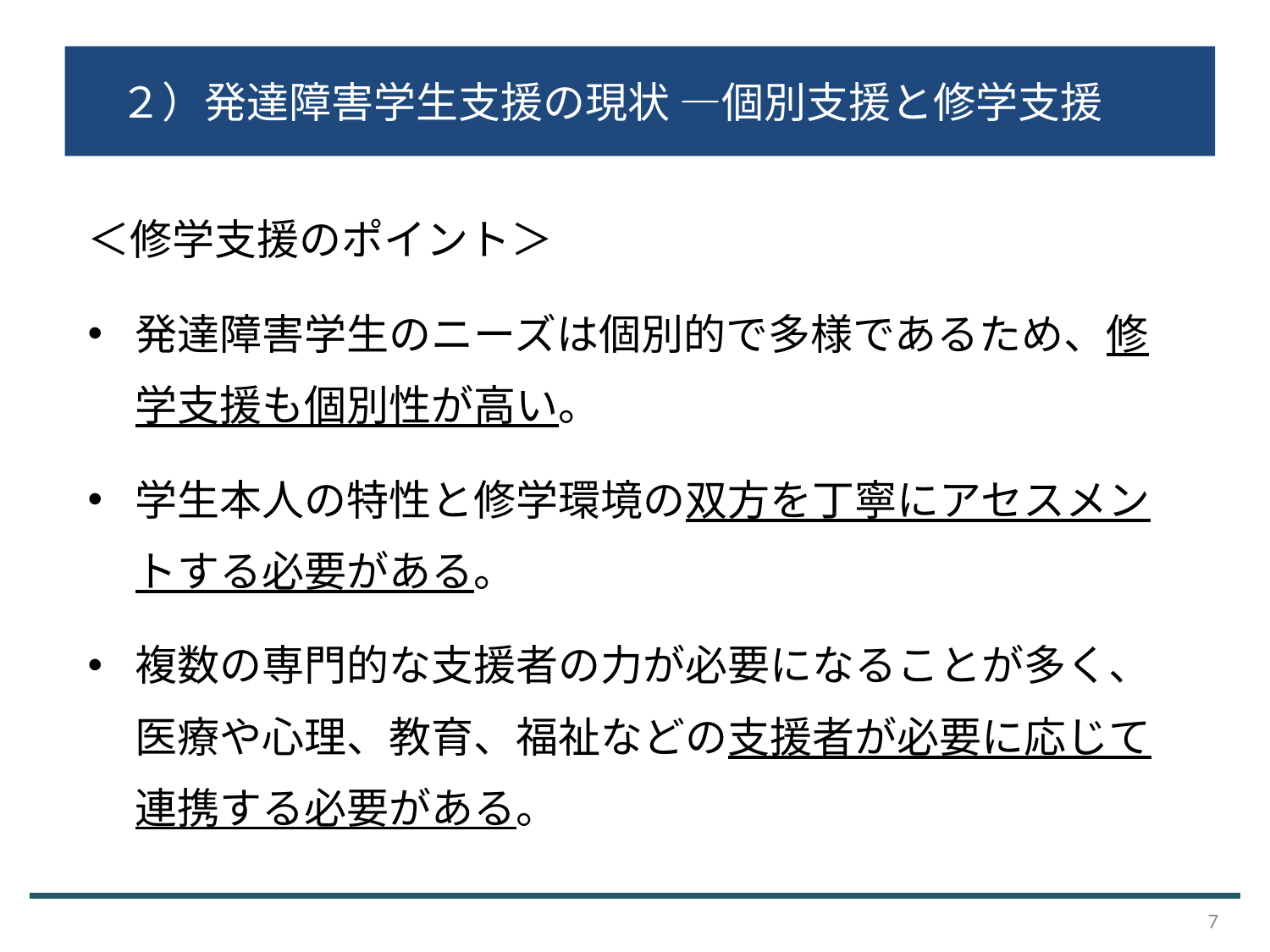

２）発達障害学生支援の現状 —個別支援と修学支援
＜修学支援のポイント＞

発達障害学生のニーズは個別的で多様であるため、修学支援も個別性が高い。

学生本人の特性と修学環境の双方を丁寧にアセスメントする必要がある。

複数の専門的な支援者の力が必要になることが多く、医療や心理、教育、福祉などの支援者が必要に応じて連携する必要がある。
7